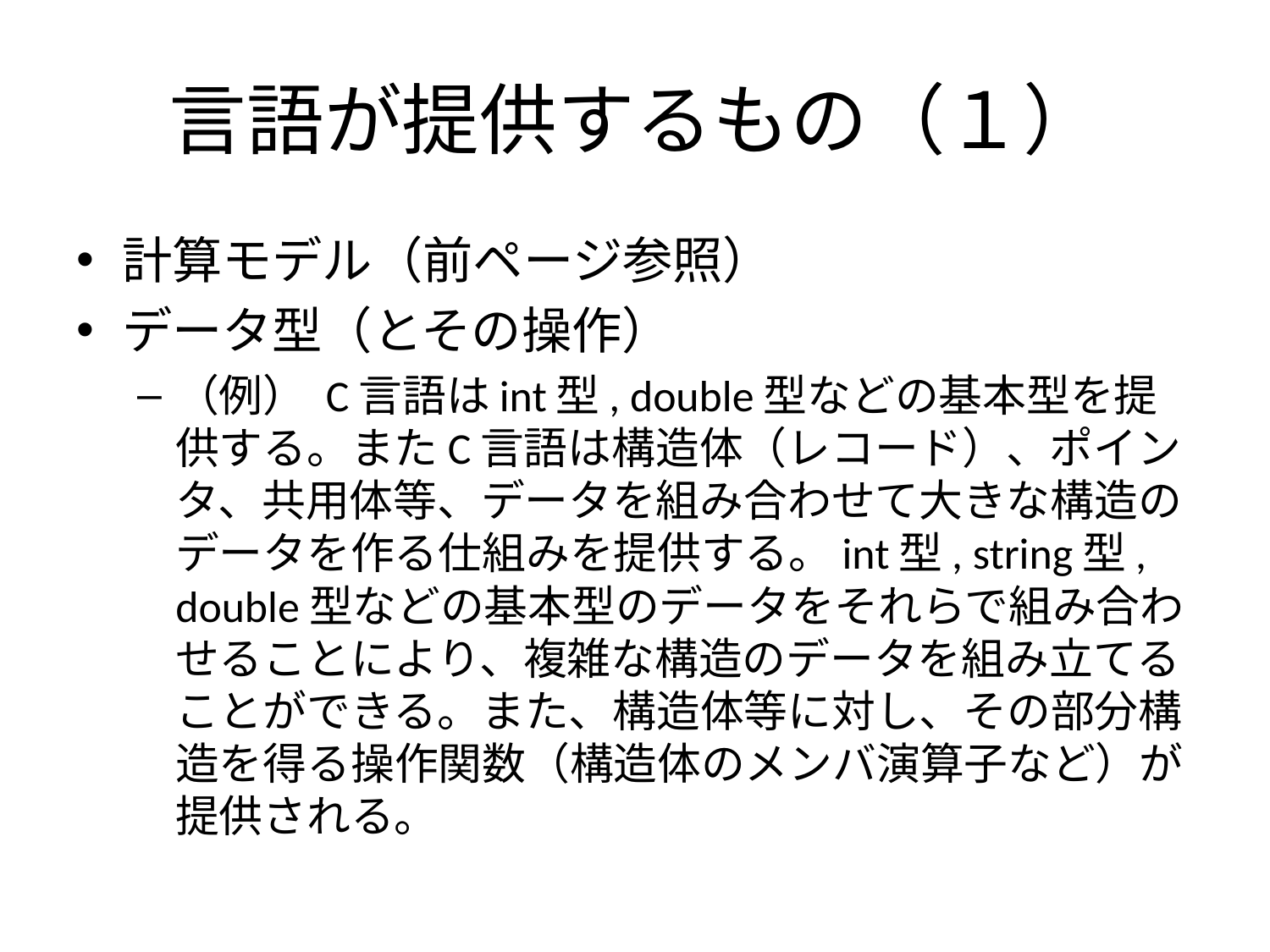

# 言語が提供するもの（１）
計算モデル（前ページ参照）
データ型（とその操作）
（例） C言語はint型, double型などの基本型を提供する。またC言語は構造体（レコード）、ポインタ、共用体等、データを組み合わせて大きな構造のデータを作る仕組みを提供する。int型, string型, double型などの基本型のデータをそれらで組み合わせることにより、複雑な構造のデータを組み立てることができる。また、構造体等に対し、その部分構造を得る操作関数（構造体のメンバ演算子など）が提供される。